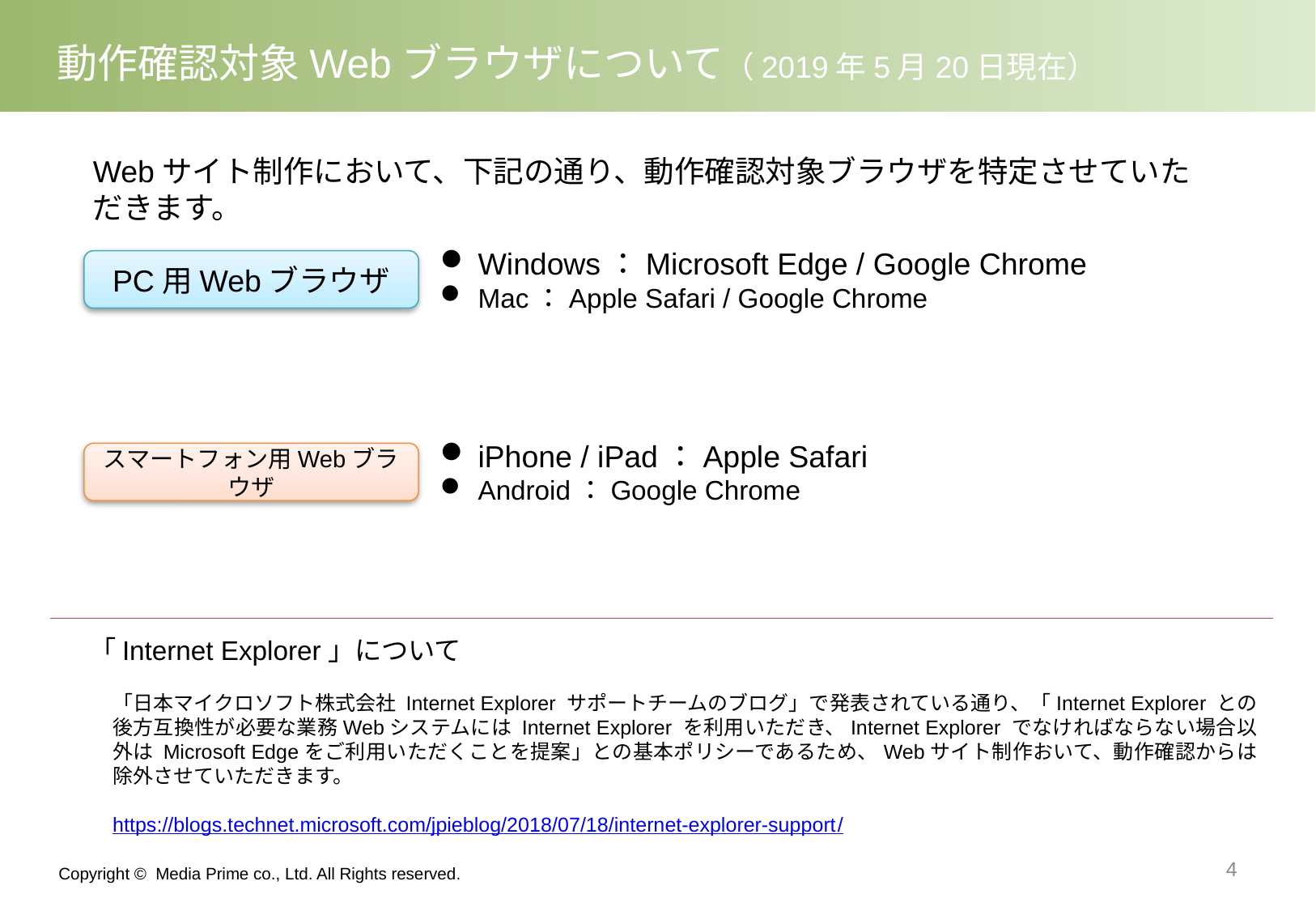

# 動作確認対象Webブラウザについて（2019年5月20日現在）
Webサイト制作において、下記の通り、動作確認対象ブラウザを特定させていただきます。
Windows：Microsoft Edge / Google Chrome
Mac：Apple Safari / Google Chrome
PC用Webブラウザ
iPhone / iPad：Apple Safari
Android：Google Chrome
スマートフォン用Webブラウザ
「Internet Explorer」について

「日本マイクロソフト株式会社 Internet Explorer サポートチームのブログ」で発表されている通り、「Internet Explorer との後方互換性が必要な業務Webシステムには Internet Explorer を利用いただき、Internet Explorer でなければならない場合以外は Microsoft Edgeをご利用いただくことを提案」との基本ポリシーであるため、Webサイト制作おいて、動作確認からは除外させていただきます。
https://blogs.technet.microsoft.com/jpieblog/2018/07/18/internet-explorer-support/
4